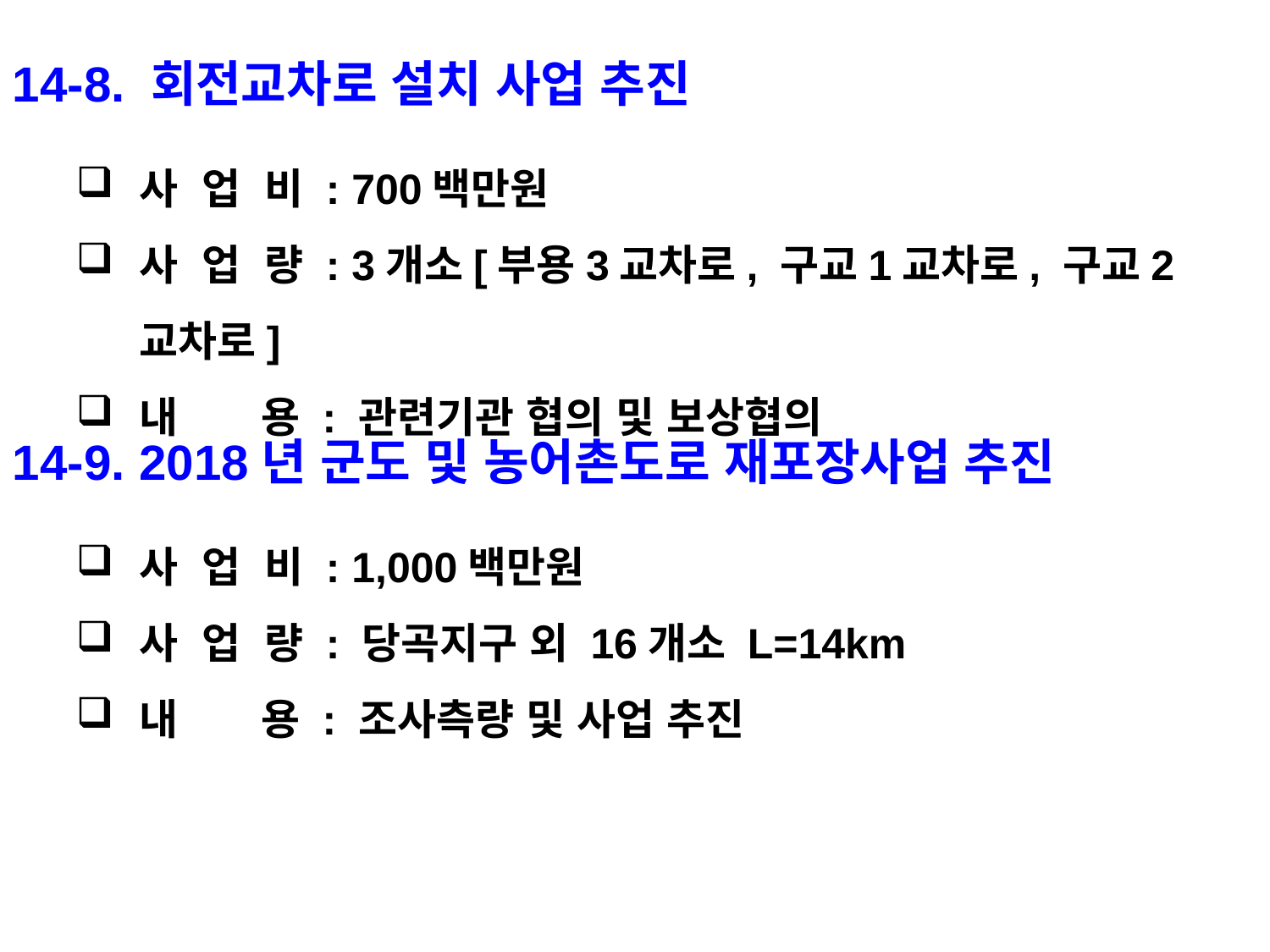

14-8. 회전교차로 설치 사업 추진

사  업  비 : 700백만원
사  업  량 : 3개소[부용3교차로, 구교1교차로, 구교2교차로]
내       용 : 관련기관 협의 및 보상협의
14-9. 2018년 군도 및 농어촌도로 재포장사업 추진

사  업  비 : 1,000백만원
사  업  량 : 당곡지구 외 16개소 L=14km
내       용 : 조사측량 및 사업 추진